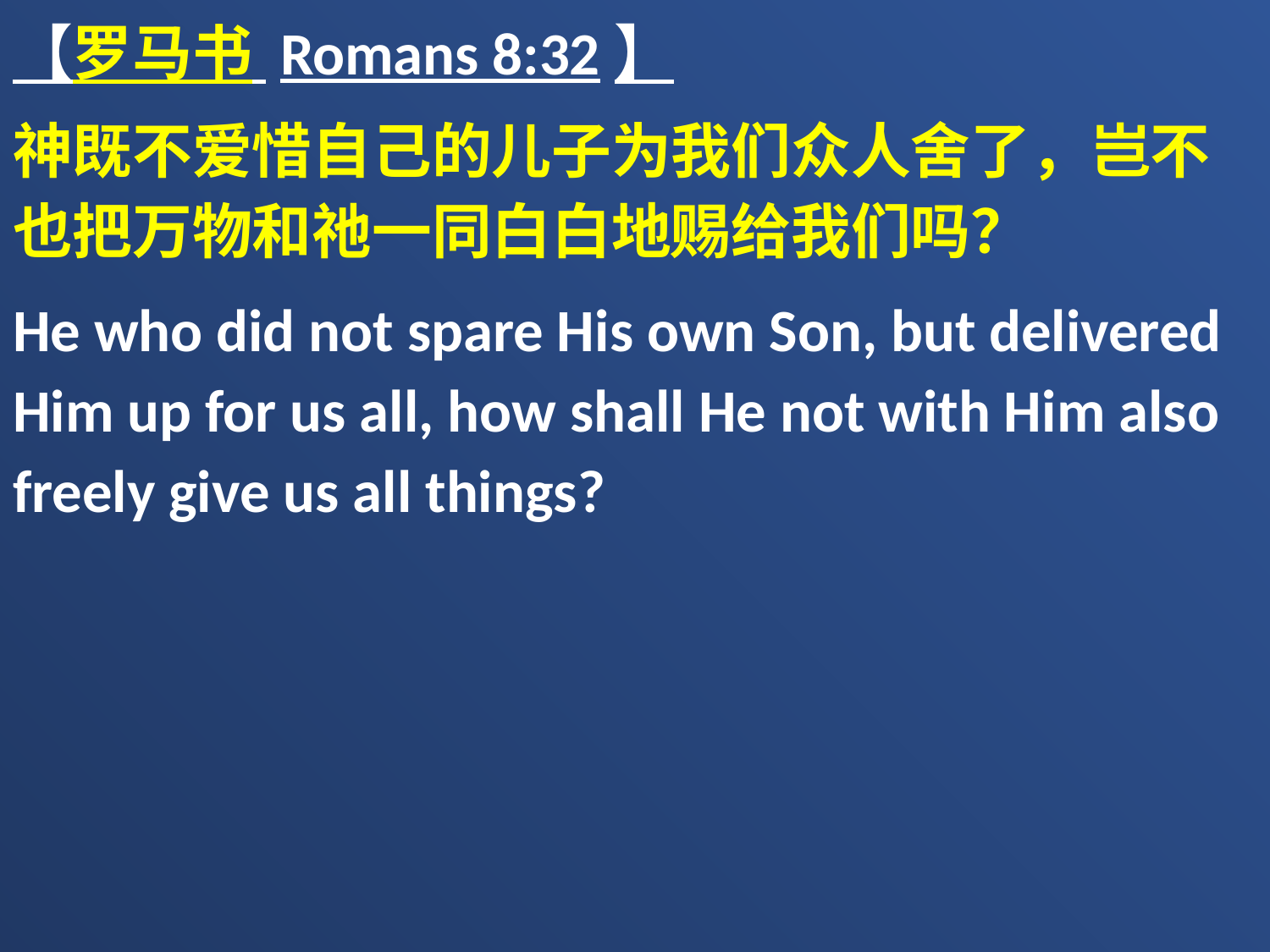

【罗马书 Romans 8:32】
神既不爱惜自己的儿子为我们众人舍了，岂不也把万物和祂一同白白地赐给我们吗？
He who did not spare His own Son, but delivered Him up for us all, how shall He not with Him also freely give us all things?